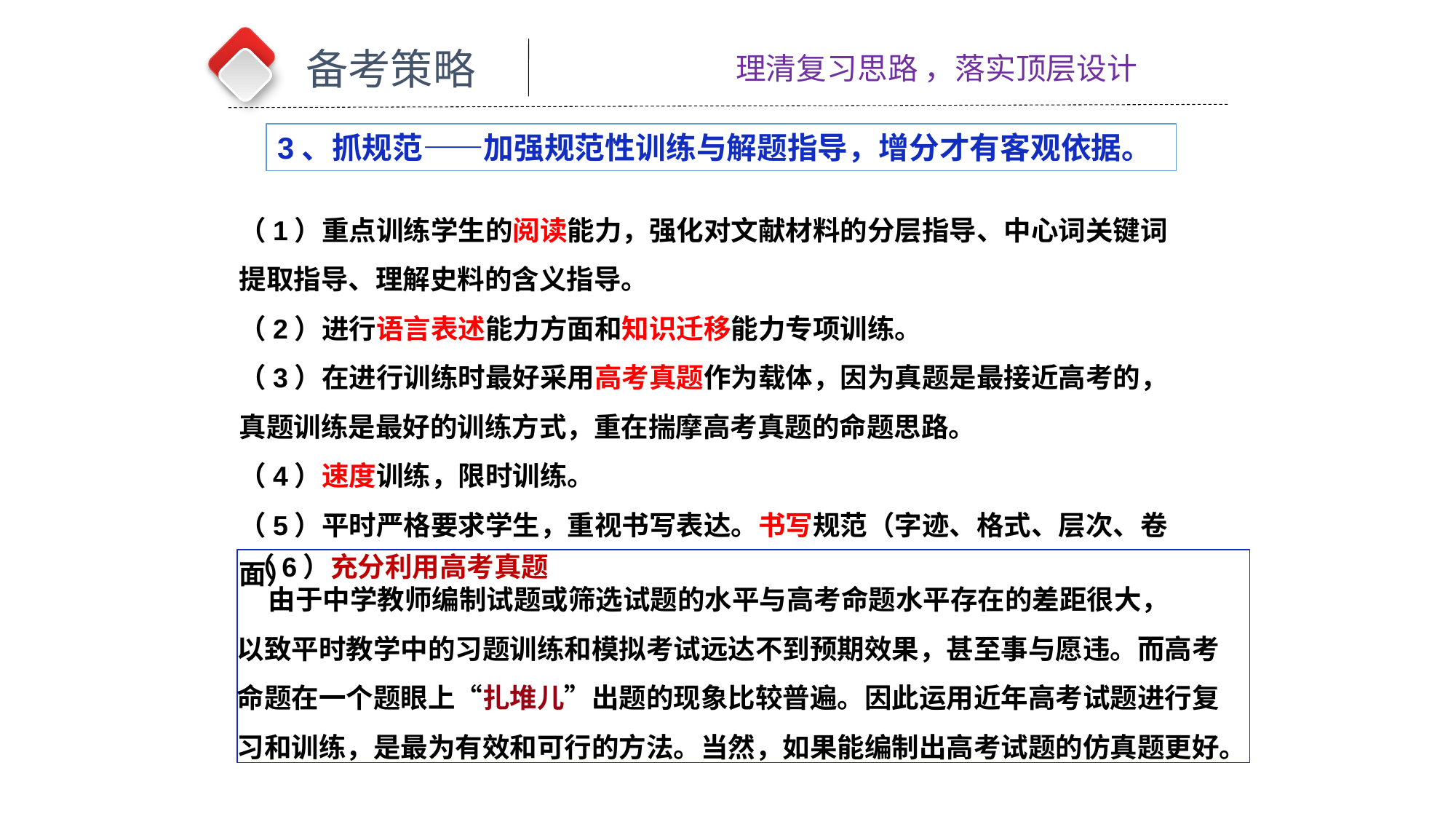

备考策略
理清复习思路 ，落实顶层设计

3、抓规范——加强规范性训练与解题指导，增分才有客观依据。
（1）重点训练学生的阅读能力，强化对文献材料的分层指导、中心词关键词提取指导、理解史料的含义指导。
（2）进行语言表述能力方面和知识迁移能力专项训练。
（3）在进行训练时最好采用高考真题作为载体，因为真题是最接近高考的，真题训练是最好的训练方式，重在揣摩高考真题的命题思路。
（4）速度训练，限时训练。
（5）平时严格要求学生，重视书写表达。书写规范（字迹、格式、层次、卷面）
 （6）充分利用高考真题
    由于中学教师编制试题或筛选试题的水平与高考命题水平存在的差距很大，
以致平时教学中的习题训练和模拟考试远达不到预期效果，甚至事与愿违。而高考
命题在一个题眼上“扎堆儿”出题的现象比较普遍。因此运用近年高考试题进行复
习和训练，是最为有效和可行的方法。当然，如果能编制出高考试题的仿真题更好。